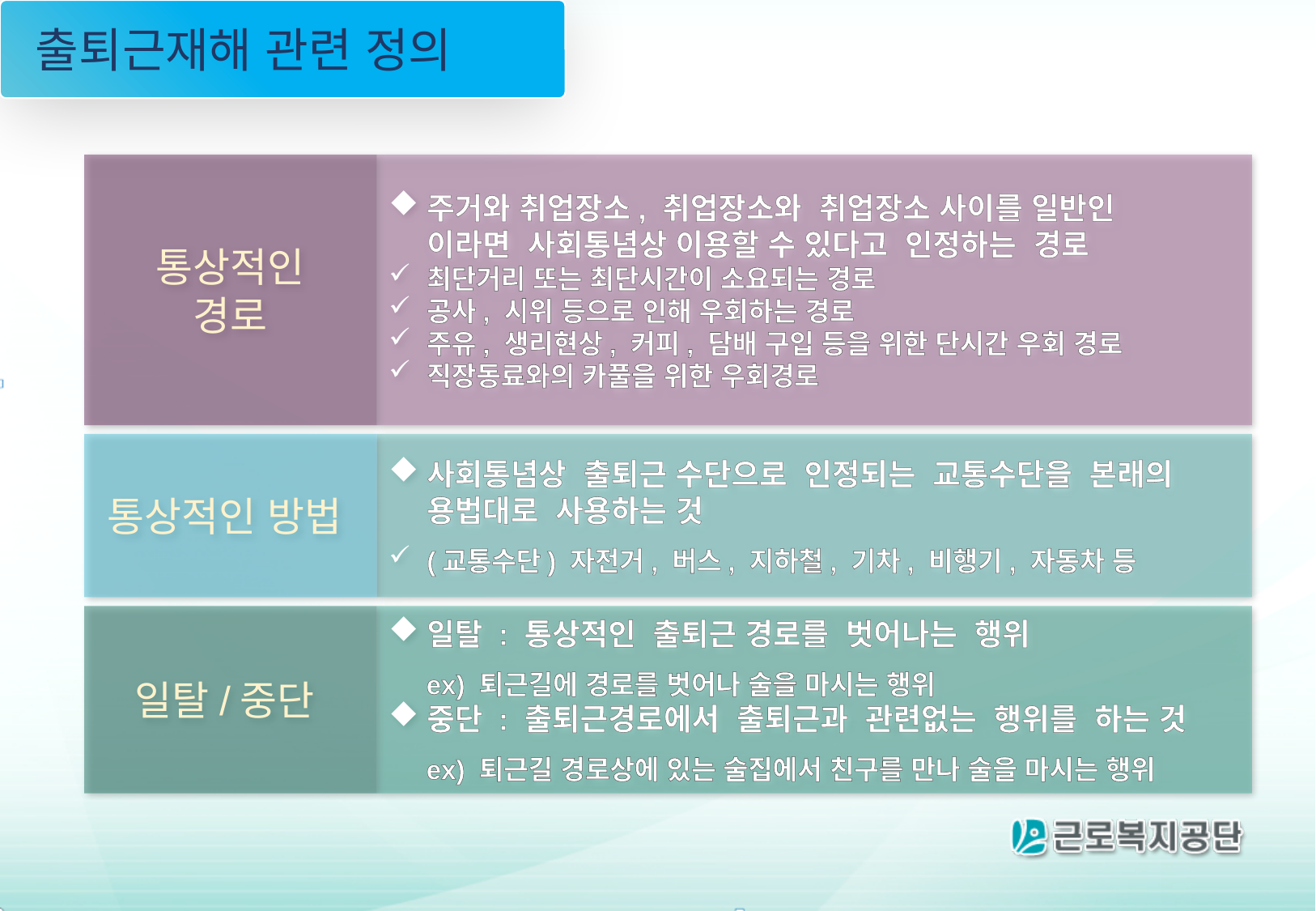

출퇴근재해 관련 정의
통상적인
경로
주거와 취업장소, 취업장소와  취업장소 사이를 일반인       이라면  사회통념상 이용할 수 있다고  인정하는  경로
최단거리 또는 최단시간이 소요되는 경로
공사, 시위 등으로 인해 우회하는 경로
주유, 생리현상, 커피, 담배 구입 등을 위한 단시간 우회 경로
직장동료와의 카풀을 위한 우회경로
통상적인 방법
사회통념상  출퇴근 수단으로  인정되는  교통수단을  본래의   용법대로  사용하는 것
(교통수단) 자전거, 버스, 지하철, 기차, 비행기, 자동차 등
일탈/중단
일탈 : 통상적인  출퇴근 경로를  벗어나는  행위
     ex) 퇴근길에 경로를 벗어나 술을 마시는 행위
중단 : 출퇴근경로에서  출퇴근과  관련없는  행위를  하는 것
     ex) 퇴근길 경로상에 있는 술집에서 친구를 만나 술을 마시는 행위